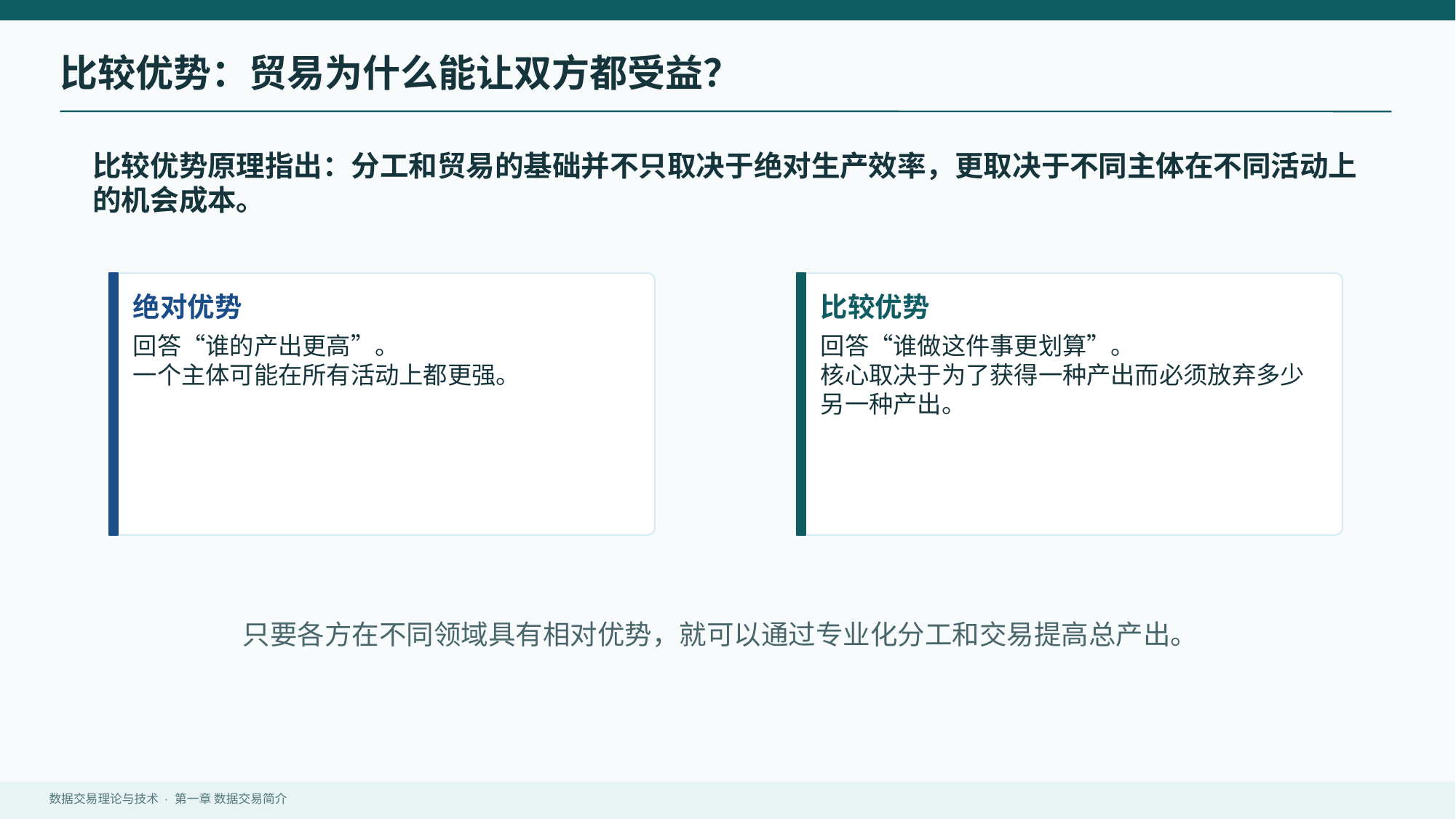

比较优势：贸易为什么能让双方都受益？

比较优势原理指出：分工和贸易的基础并不只取决于绝对生产效率，更取决于不同主体在不同活动上的机会成本。

绝对优势
比较优势
回答“谁的产出更高”。
一个主体可能在所有活动上都更强。
回答“谁做这件事更划算”。
核心取决于为了获得一种产出而必须放弃多少另一种产出。
只要各方在不同领域具有相对优势，就可以通过专业化分工和交易提高总产出。
27